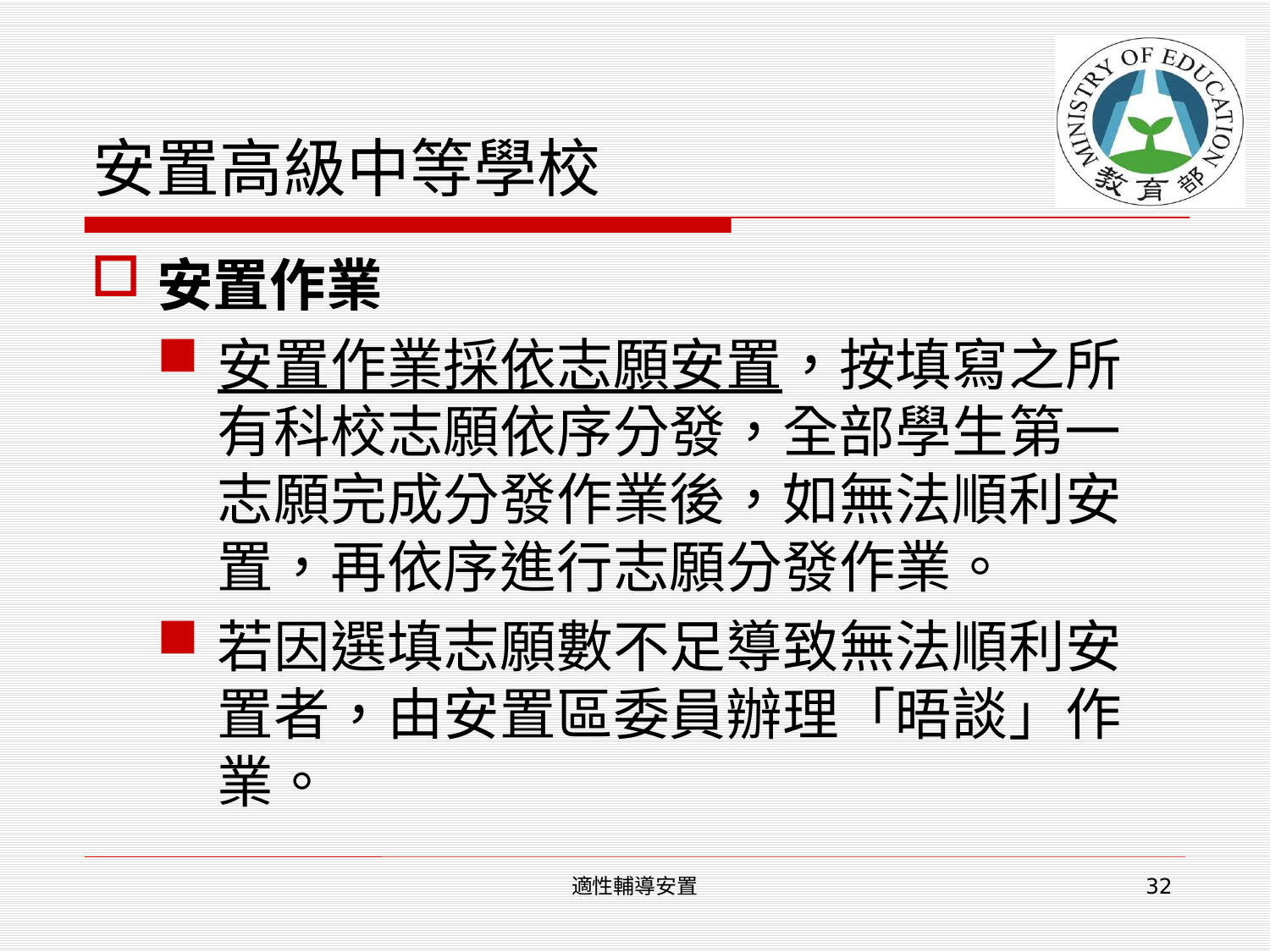

安置高級中等學校
安置作業
安置作業採依志願安置，按填寫之所有科校志願依序分發，全部學生第一志願完成分發作業後，如無法順利安置，再依序進行志願分發作業。
若因選填志願數不足導致無法順利安置者，由安置區委員辦理「晤談」作業。
適性輔導安置
32